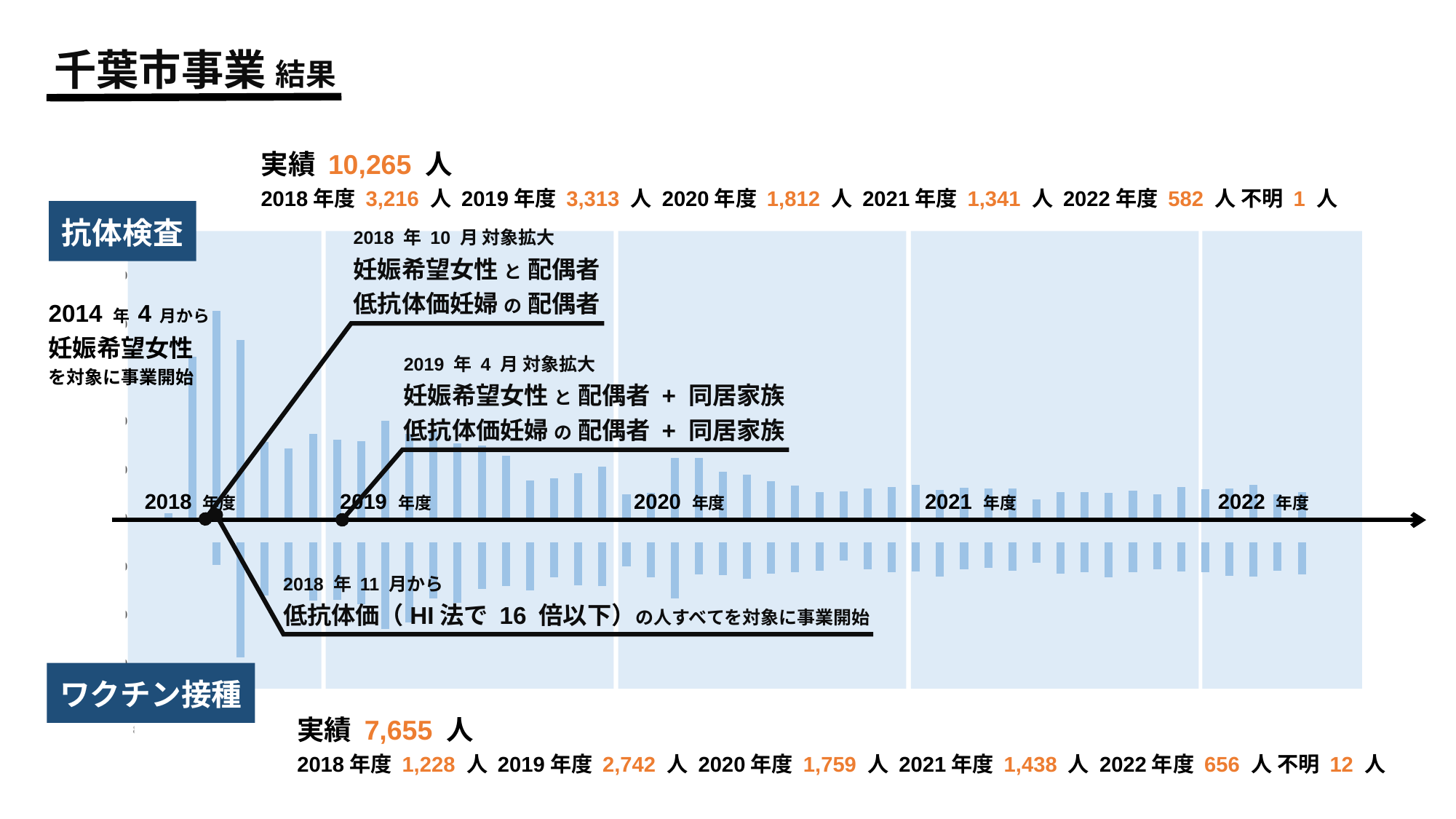

千葉市事業 結果
実績 10,265 人
2018年度 3,216 人 2019年度 3,313 人 2020年度 1,812 人 2021年度 1,341 人 2022年度 582 人 不明 1 人
抗体検査
2018 年 10 月 対象拡大
妊娠希望女性 と 配偶者
低抗体価妊婦 の 配偶者

### Chart

| Category |  |  |  |
|---|---|---|---|
| 8月 | 1.0 | -100.0 | -100.0 |
| 9月 | 19.0 | -100.0 | -100.0 |
| 10月 | 665.0 | -100.0 | -100.0 |
| 11月 | 853.0 | -193.0 | -100.0 |
| 12月 | 732.0 | -577.0 | -100.0 |
| 1月 | 314.0 | -319.0 | -100.0 |
| 2月 | 285.0 | -298.0 | -100.0 |
| 3月 | 347.0 | -341.0 | -100.0 |
| 4月 | 321.0 | -339.0 | -100.0 |
| 5月 | 317.0 | -355.0 | -100.0 |
| 6月 | 399.0 | -457.0 | -100.0 |
| 7月 | 346.0 | -431.0 | -100.0 |
| 8月 | 361.0 | -332.0 | -100.0 |
| 9月 | 308.0 | -350.0 | -100.0 |
| 10月 | 297.0 | -294.0 | -100.0 |
| 11月 | 255.0 | -281.0 | -100.0 |
| 12月 | 153.0 | -300.0 | -100.0 |
| 1月 | 163.0 | -245.0 | -100.0 |
| 2月 | 183.0 | -278.0 | -100.0 |
| 3月 | 210.0 | -280.0 | -100.0 |
| 4月 | 98.0 | -200.0 | -100.0 |
| 5月 | 103.0 | -245.0 | -100.0 |
| 6月 | 248.0 | -331.0 | -100.0 |
| 7月 | 247.0 | -233.0 | -100.0 |
| 8月 | 190.0 | -237.0 | -100.0 |
| 9月 | 178.0 | -252.0 | -100.0 |
| 10月 | 150.0 | -229.0 | -100.0 |
| 11月 | 134.0 | -223.0 | -100.0 |
| 12月 | 107.0 | -217.0 | -100.0 |
| 1月 | 109.0 | -175.0 | -100.0 |
| 2月 | 122.0 | -213.0 | -100.0 |
| 3月 | 126.0 | -224.0 | -100.0 |
| 4月 | 136.0 | -222.0 | -100.0 |
| 5月 | 114.0 | -241.0 | -100.0 |
| 6月 | 125.0 | -212.0 | -100.0 |
| 7月 | 120.0 | -205.0 | -100.0 |
| 8月 | 120.0 | -219.0 | -100.0 |
| 9月 | 75.0 | -184.0 | -100.0 |
| 10月 | 105.0 | -231.0 | -100.0 |
| 11月 | 106.0 | -224.0 | -100.0 |
| 12月 | 103.0 | -245.0 | -100.0 |
| 1月 | 113.0 | -224.0 | -100.0 |
| 2月 | 96.0 | -211.0 | -100.0 |
| 3月 | 128.0 | -220.0 | -100.0 |
| 4月 | 118.0 | -224.0 | -100.0 |
| 5月 | 122.0 | -240.0 | -100.0 |
| 6月 | 136.0 | -241.0 | -100.0 |
| 7月 | 98.0 | -218.0 | -100.0 |
| 8月 | 107.0 | -233.0 | -100.0 |
| 9月 | 1.0 | -100.0 | -100.0 |
2014 年 4 月から
妊娠希望女性
を対象に事業開始
2019 年 4 月 対象拡大
妊娠希望女性 と 配偶者 + 同居家族
低抗体価妊婦 の 配偶者 + 同居家族
2018 年度
2019 年度
2020 年度
2021 年度
2022 年度
2018 年 11 月から
低抗体価（HI法で 16 倍以下）の人すべてを対象に事業開始
ワクチン接種

実績 7,655 人
2018年度 1,228 人 2019年度 2,742 人 2020年度 1,759 人 2021年度 1,438 人 2022年度 656 人 不明 12 人